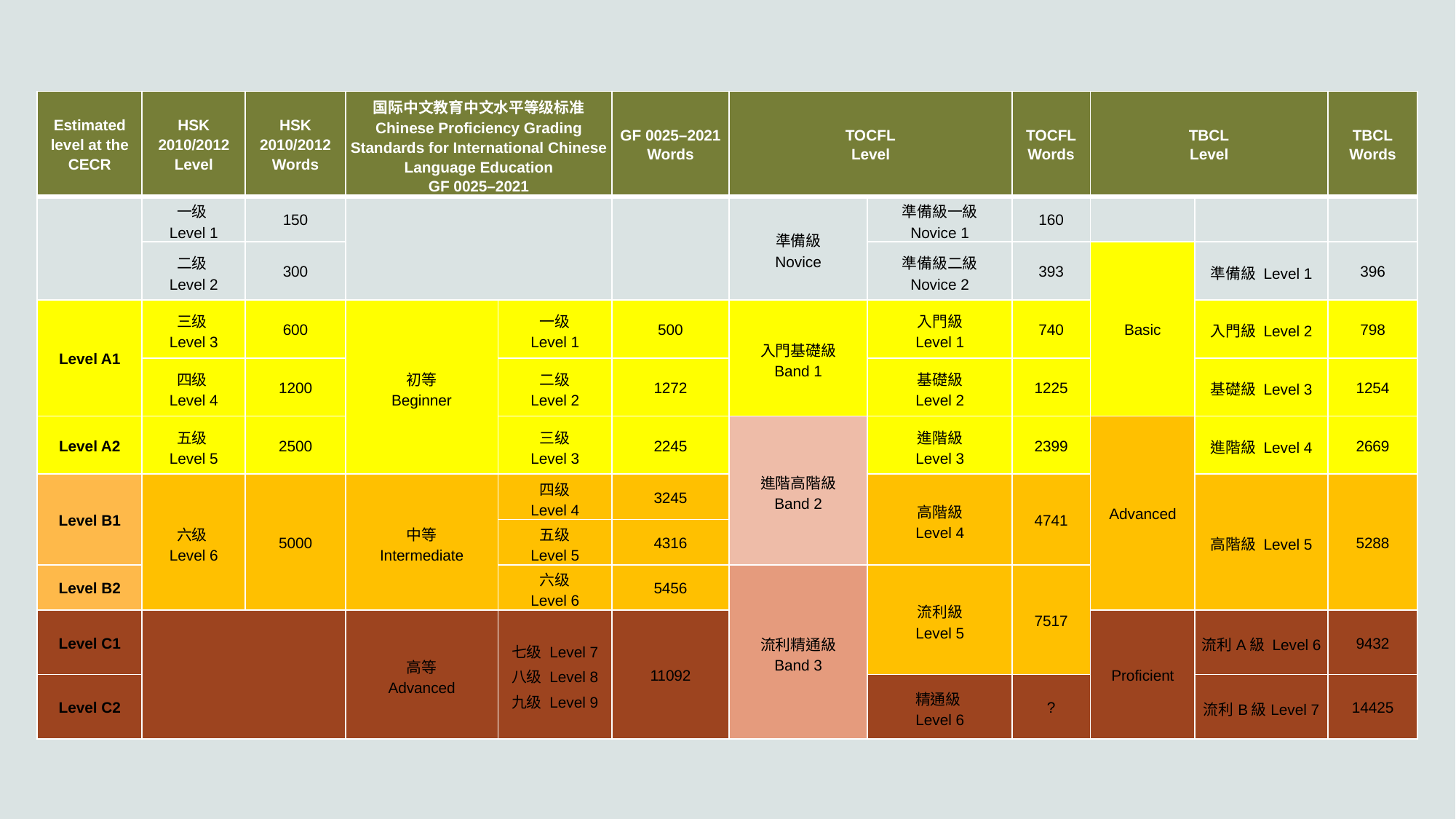

| Estimated level at the CECR | HSK 2010/2012 Level | HSK 2010/2012 Words | 国际中文教育中文水平等级标准 Chinese Proficiency Grading Standards for International Chinese Language Education GF 0025–2021 |  | GF 0025–2021 Words | TOCFL Level |  | TOCFL Words | TBCL Level |  | TBCL Words |
| --- | --- | --- | --- | --- | --- | --- | --- | --- | --- | --- | --- |
|  | 一级 Level 1 | 150 |  |  |  | 準備級 Novice | 準備級一級 Novice 1 | 160 |  |  |  |
|  | 二级 Level 2 | 300 |  |  |  |  | 準備級二級 Novice 2 | 393 | Basic | 準備級 Level 1 | 396 |
| Level A1 | 三级 Level 3 | 600 | 初等 Beginner | 一级 Level 1 | 500 | 入門基礎級 Band 1 | 入門級 Level 1 | 740 |  | 入門級 Level 2 | 798 |
|  | 四级 Level 4 | 1200 |  | 二级 Level 2 | 1272 |  | 基礎級 Level 2 | 1225 |  | 基礎級 Level 3 | 1254 |
| Level A2 | 五级 Level 5 | 2500 |  | 三级 Level 3 | 2245 | 進階高階級 Band 2 | 進階級 Level 3 | 2399 | Advanced | 進階級 Level 4 | 2669 |
| Level B1 | 六级 Level 6 | 5000 | 中等 Intermediate | 四级 Level 4 | 3245 |  | 高階級 Level 4 | 4741 |  | 高階級 Level 5 | 5288 |
|  |  |  |  | 五级 Level 5 | 4316 |  |  |  |  |  |  |
| Level B2 |  |  |  | 六级 Level 6 | 5456 | 流利精通級 Band 3 | 流利級 Level 5 | 7517 |  |  |  |
| Level C1 |  |  | 高等 Advanced | 七级 Level 7 八级 Level 8 九级 Level 9 | 11092 |  |  |  | Proficient | 流利A級 Level 6 | 9432 |
| Level C2 |  |  |  |  |  |  | 精通級 Level 6 | ? |  | 流利B級Level 7 | 14425 |